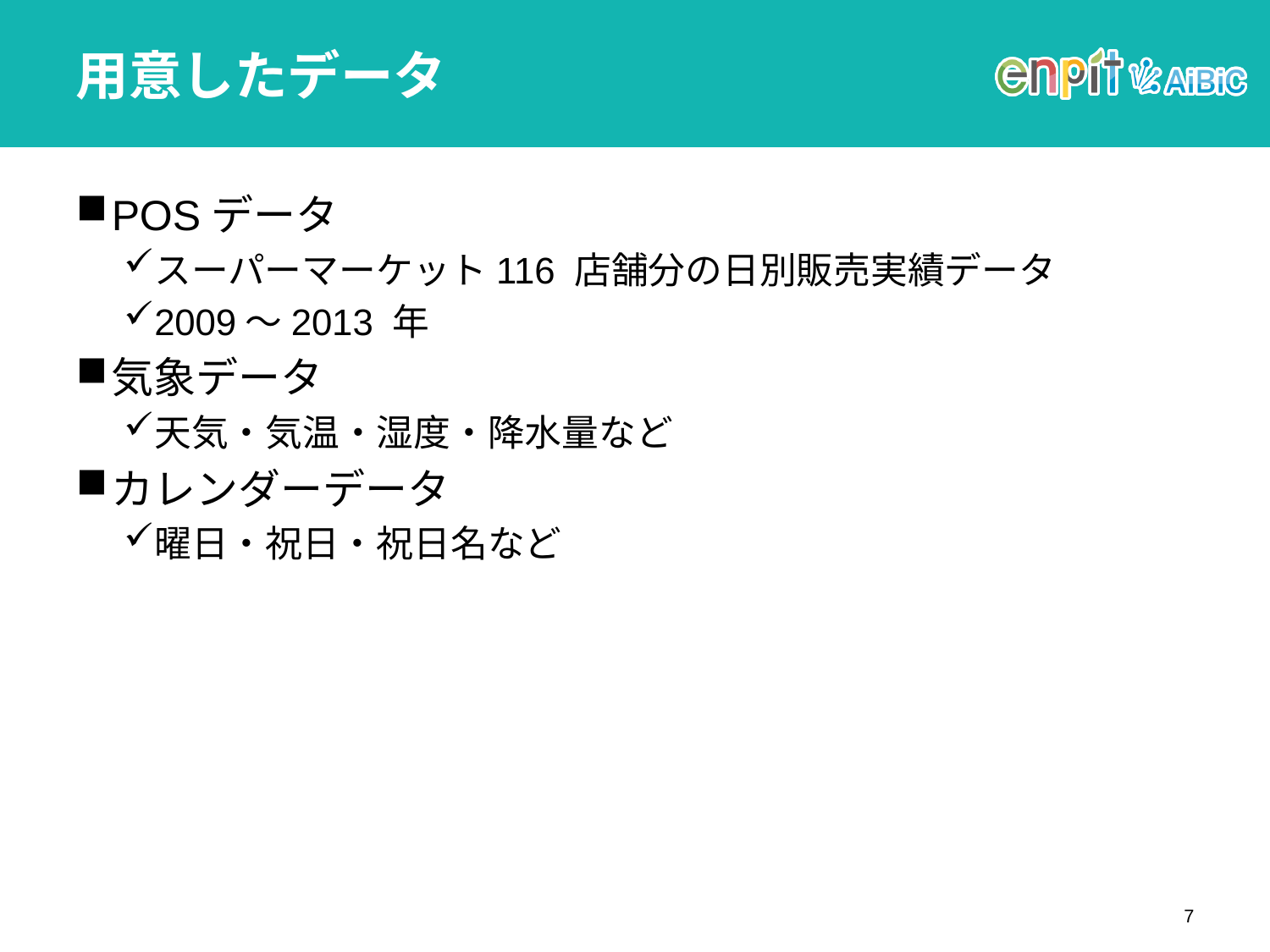

# 用意したデータ
POSデータ
スーパーマーケット116 店舗分の日別販売実績データ
2009～2013 年
気象データ
天気・気温・湿度・降水量など
カレンダーデータ
曜日・祝日・祝日名など
7